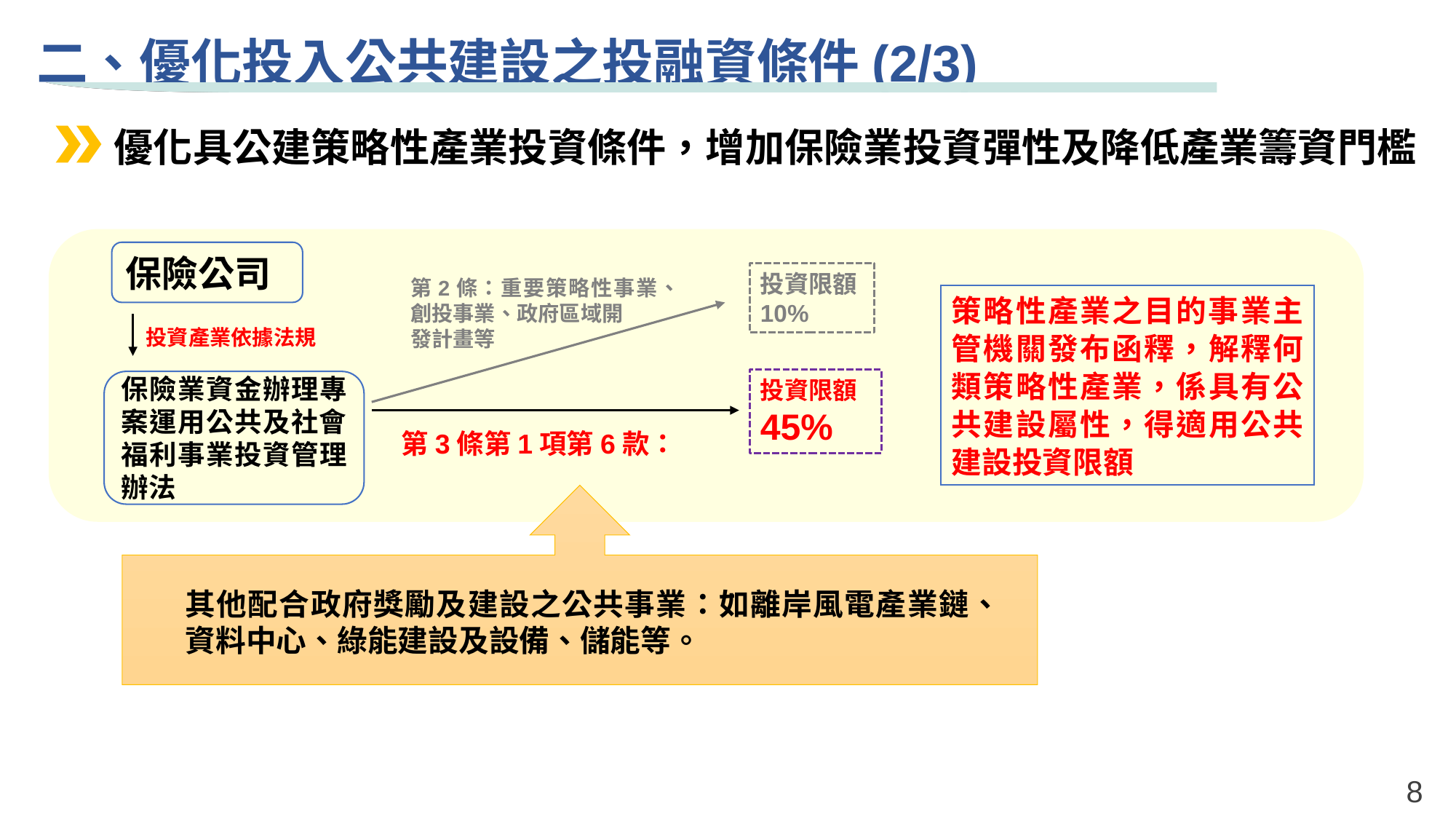

二、優化投入公共建設之投融資條件(2/3)

優化具公建策略性產業投資條件，增加保險業投資彈性及降低產業籌資門檻

保險公司
投資限額10%
第2條：重要策略性事業、
創投事業、政府區域開
發計畫等
策略性產業之目的事業主管機關發布函釋，解釋何類策略性產業，係具有公共建設屬性，得適用公共建設投資限額
投資產業依據法規
投資限額45%
保險業資金辦理專案運用公共及社會福利事業投資管理辦法
第3條第1項第6款：

其他配合政府獎勵及建設之公共事業：如離岸風電產業鏈、資料中心、綠能建設及設備、儲能等。
8